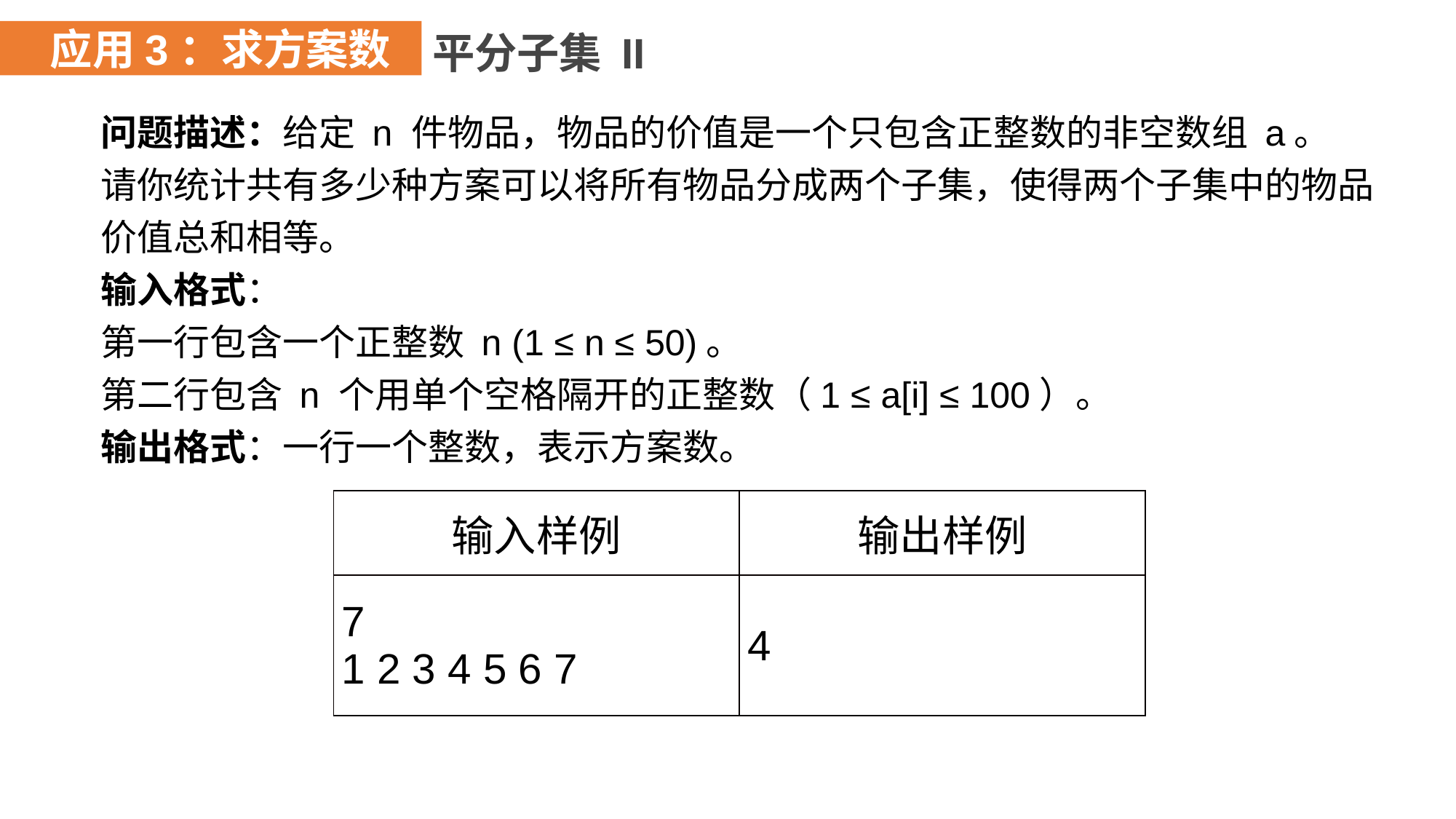

应用3：求方案数

平分子集 II
问题描述：给定 n 件物品，物品的价值是一个只包含正整数的非空数组 a。
请你统计共有多少种方案可以将所有物品分成两个子集，使得两个子集中的物品价值总和相等。
输入格式：
第一行包含一个正整数 n (1 ≤ n ≤ 50)。
第二行包含 n 个用单个空格隔开的正整数（1 ≤ a[i] ≤ 100）。
输出格式：一行一个整数，表示方案数。
| 输入样例 | 输出样例 |
| --- | --- |
| 7 1 2 3 4 5 6 7 | 4 |